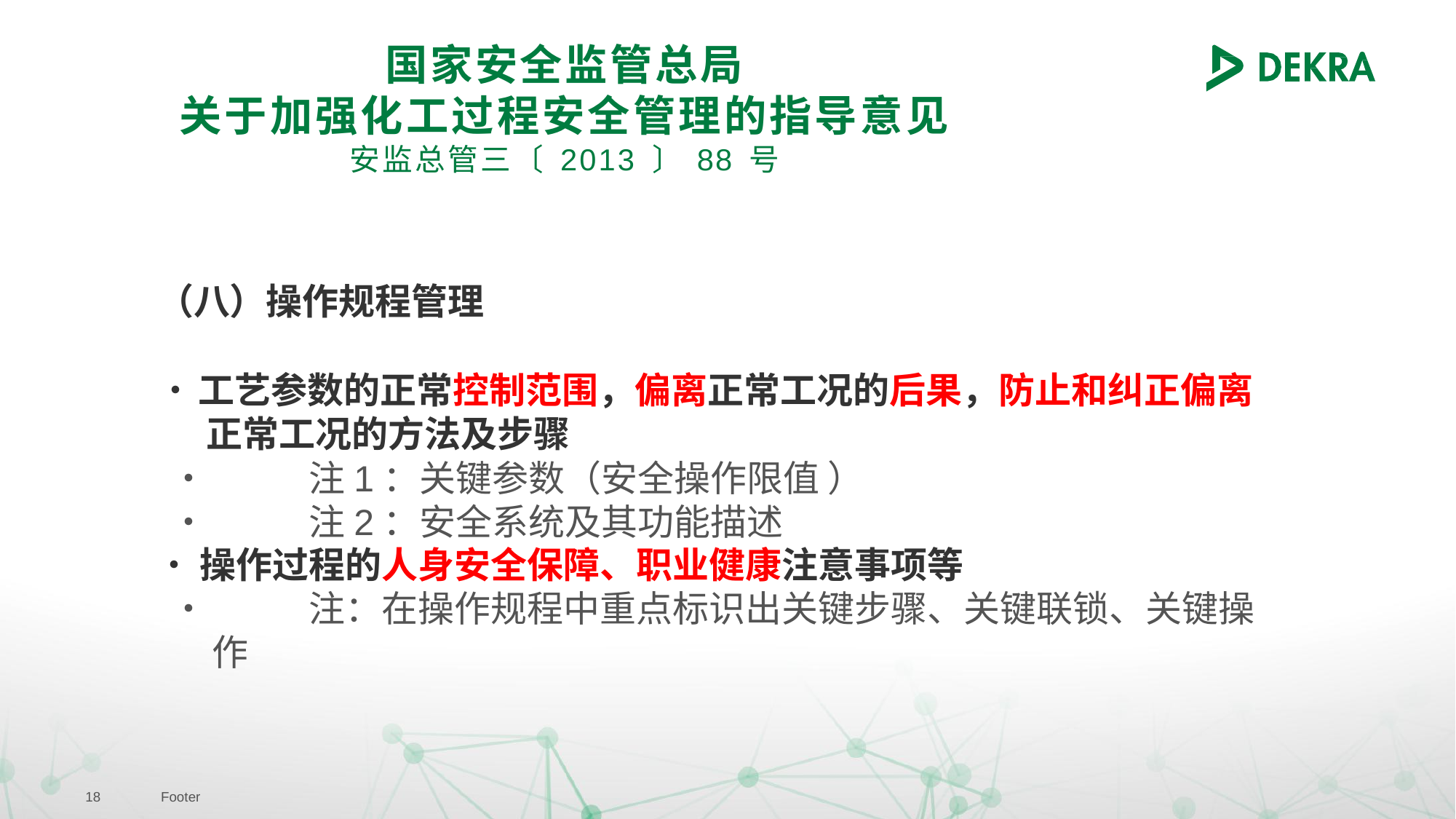

# 国家安全监管总局
关于加强化工过程安全管理的指导意见

安监总管三〔 2013 〕 88 号

（八）操作规程管理

•	工艺参数的正常控制范围，偏离正常工况的后果，防止和纠正偏离  正常工况的方法及步骤
•	注1：关键参数（安全操作限值 ）
•	注2：安全系统及其功能描述
•	操作过程的人身安全保障、职业健康注意事项等
•	注：在操作规程中重点标识出关键步骤、关键联锁、关键操作
18
Footer